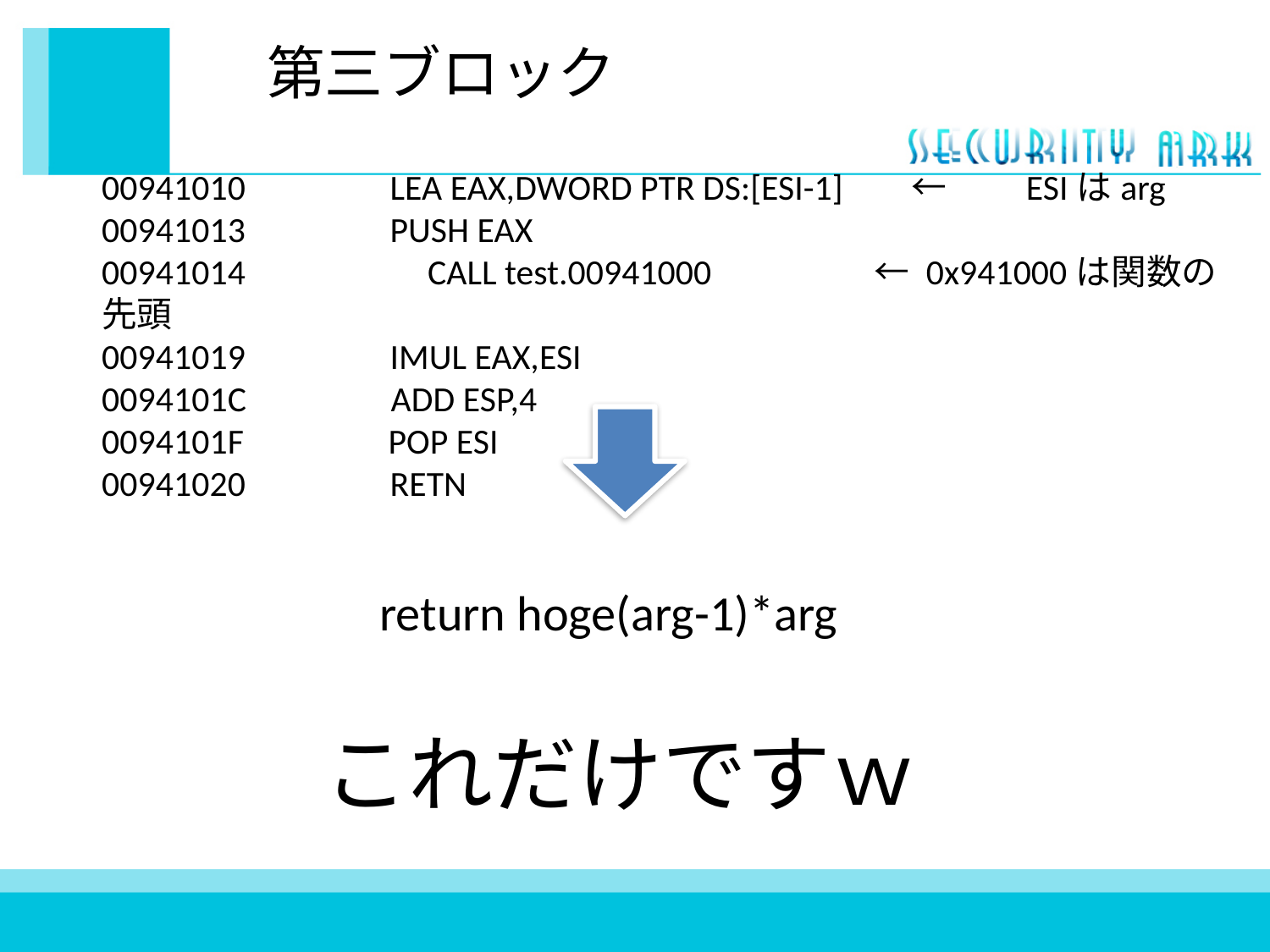

# 第三ブロック
00941010                  LEA EAX,DWORD PTR DS:[ESI-1]   　←　　ESIはarg
00941013                  PUSH EAX
00941014  　　          CALL test.00941000      　　　← 0x941000は関数の先頭
00941019                  IMUL EAX,ESI
0094101C                  ADD ESP,4
0094101F                  POP ESI
00941020                  RETN

return hoge(arg-1)*arg

これだけですｗ